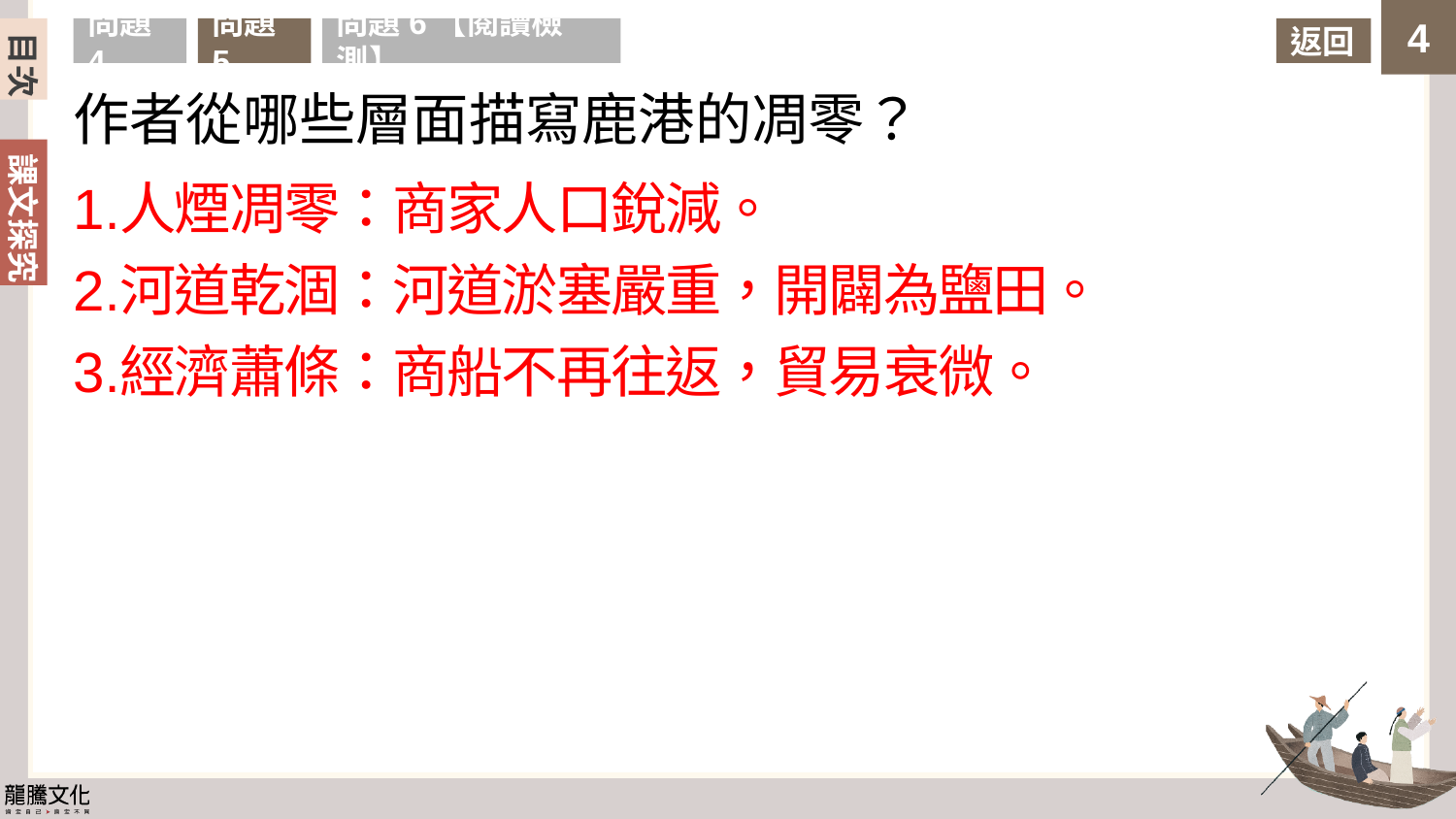

目次
問題4
問題5
問題6【閱讀檢測】
返回
作者從哪些層面描寫鹿港的凋零？
人煙凋零：商家人口銳減。
河道乾涸：河道淤塞嚴重，開闢為鹽田。
經濟蕭條：商船不再往返，貿易衰微。